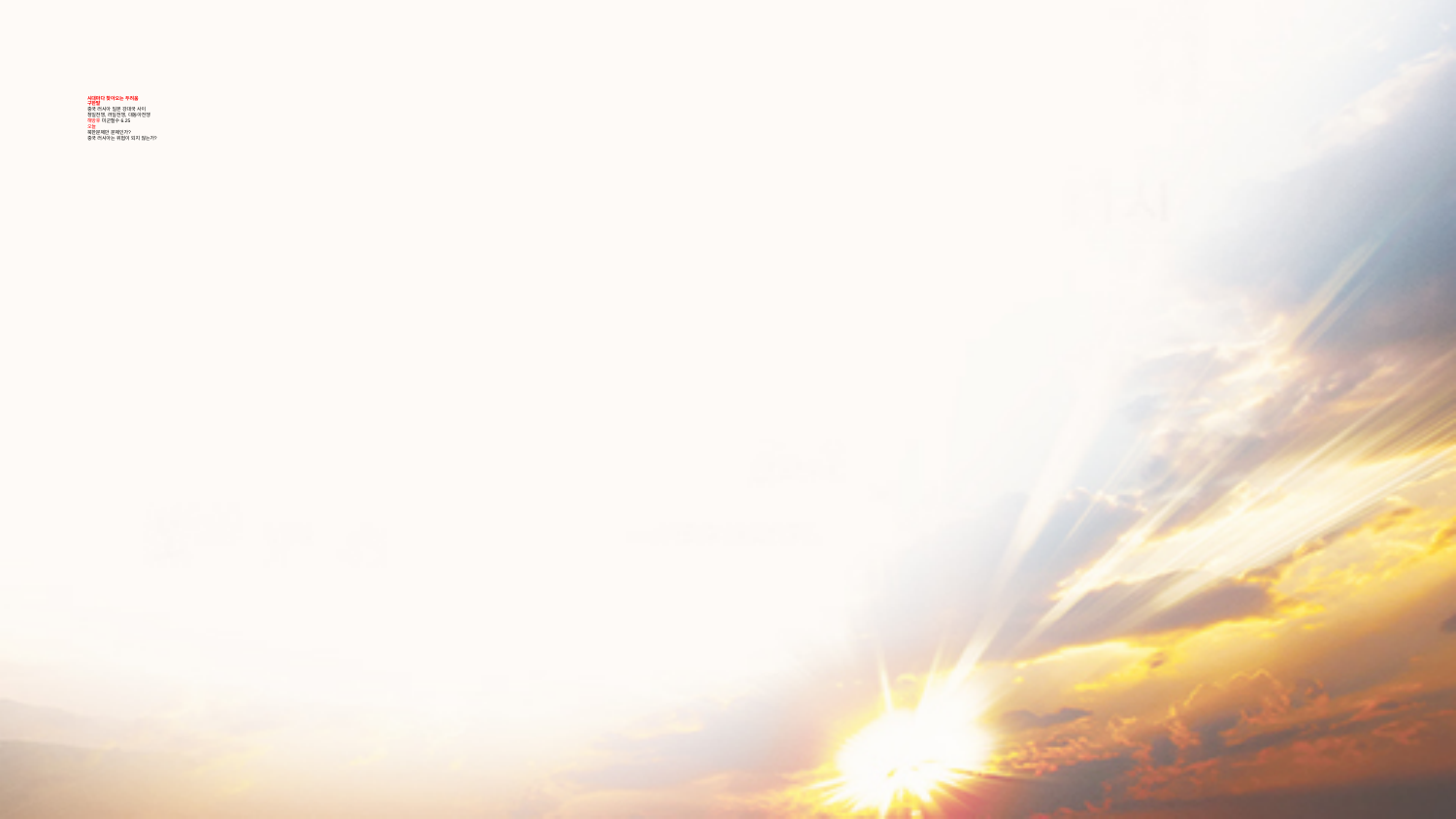

# 시대마다 찾아오는 두려움 구한말 중국 러시아 일본 강대국 사이 청일전쟁, 러일전쟁, 대동아전쟁 해방후 미군철수 6.25 오늘 북한문제만 문제인가? 중국 러시아는 위협이 되지 않는가?